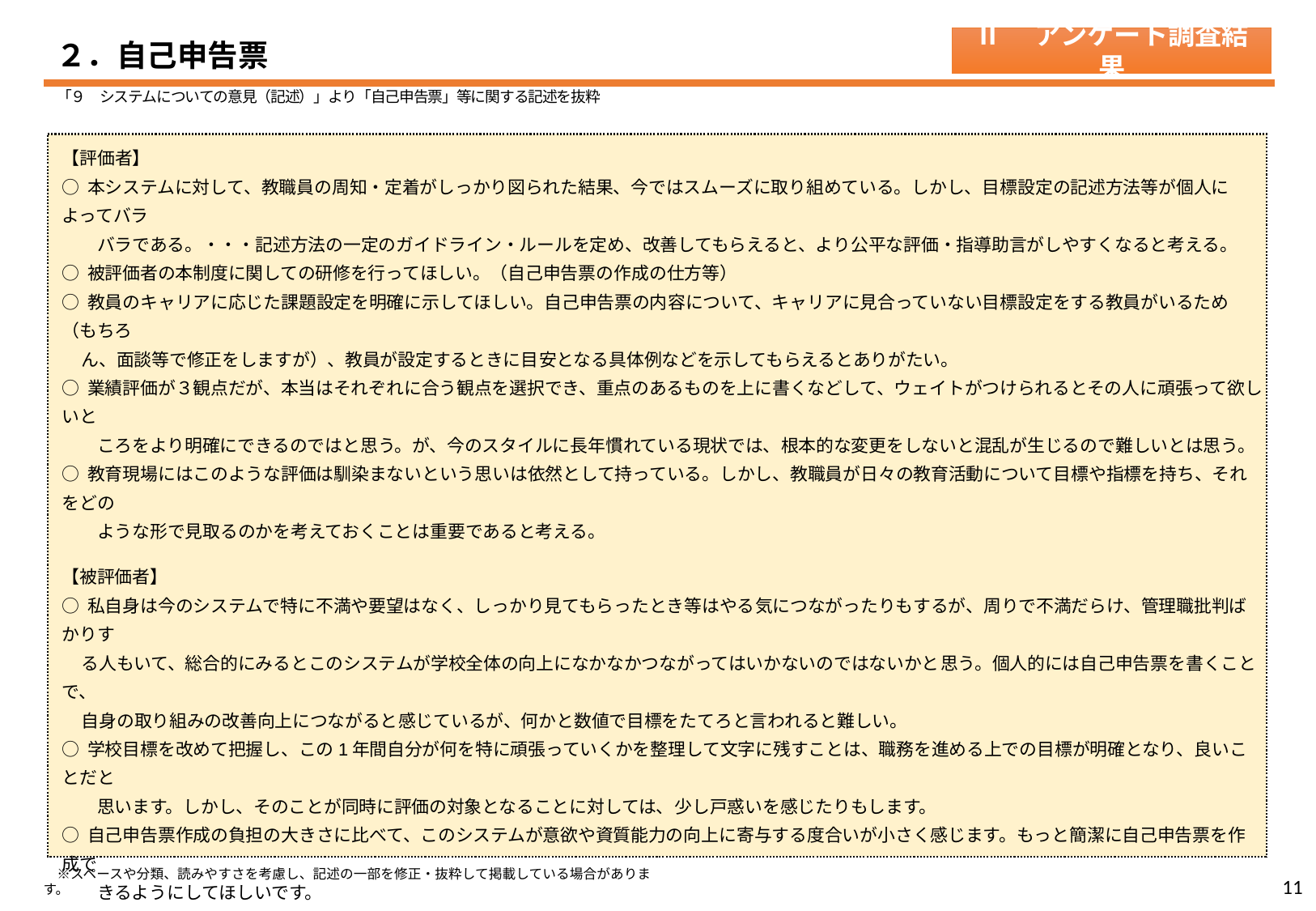

２．自己申告票
Ⅱ　アンケート調査結果
「９　システムについての意見（記述）」より「自己申告票」等に関する記述を抜粋

【評価者】
○ 本システムに対して、教職員の周知・定着がしっかり図られた結果、今ではスムーズに取り組めている。しかし、目標設定の記述方法等が個人によってバラ
　　バラである。・・・記述方法の一定のガイドライン・ルールを定め、改善してもらえると、より公平な評価・指導助言がしやすくなると考える。
○ 被評価者の本制度に関しての研修を行ってほしい。（自己申告票の作成の仕方等）
○ 教員のキャリアに応じた課題設定を明確に示してほしい。自己申告票の内容について、キャリアに見合っていない目標設定をする教員がいるため（もちろ
    ん、面談等で修正をしますが）、教員が設定するときに目安となる具体例などを示してもらえるとありがたい。
○ 業績評価が３観点だが、本当はそれぞれに合う観点を選択でき、重点のあるものを上に書くなどして、ウェイトがつけられるとその人に頑張って欲しいと
　　ころをより明確にできるのではと思う。が、今のスタイルに長年慣れている現状では、根本的な変更をしないと混乱が生じるので難しいとは思う。
○ 教育現場にはこのような評価は馴染まないという思いは依然として持っている。しかし、教職員が日々の教育活動について目標や指標を持ち、それをどの
　　ような形で見取るのかを考えておくことは重要であると考える。

【被評価者】
○ 私自身は今のシステムで特に不満や要望はなく、しっかり見てもらったとき等はやる気につながったりもするが、周りで不満だらけ、管理職批判ばかりす
    る人もいて、総合的にみるとこのシステムが学校全体の向上になかなかつながってはいかないのではないかと思う。個人的には自己申告票を書くことで、
    自身の取り組みの改善向上につながると感じているが、何かと数値で目標をたてろと言われると難しい。
○ 学校目標を改めて把握し、この1年間自分が何を特に頑張っていくかを整理して文字に残すことは、職務を進める上での目標が明確となり、良いことだと
　　思います。しかし、そのことが同時に評価の対象となることに対しては、少し戸惑いを感じたりもします。
○ 自己申告票作成の負担の大きさに比べて、このシステムが意欲や資質能力の向上に寄与する度合いが小さく感じます。もっと簡潔に自己申告票を作成で
　　きるようにしてほしいです。
○ 「組織目標(学校が掲げる長期目標と中期目標)」と「個人(自己申告票)」の関連を重視していることをさらに教職員に周知するとより良くなると考えます。
    個人目標のどの部分が組織目標とリンクしているのかを明記すると、学校の掲げる組織目標の共有にも役立つと思います。
○ 自己実現の区分が肢体不自由の支援学校では書きにくい、と感じています。例をたくさん挙げていただけると幸いです。また、数値化しにくい定性目標の
　　例も挙げてほしいです。
○ 様式やルールが教諭主体で作成されており、専門職として記入しづらく感じています。専門職としての目標を記入できる欄の割合を増やしてもらえたら、
　　実務・現状に応じた目標設定をもっと立てることができると思います。 （養護教諭）
　※スペースや分類、読みやすさを考慮し、記述の一部を修正・抜粋して掲載している場合があります。
11